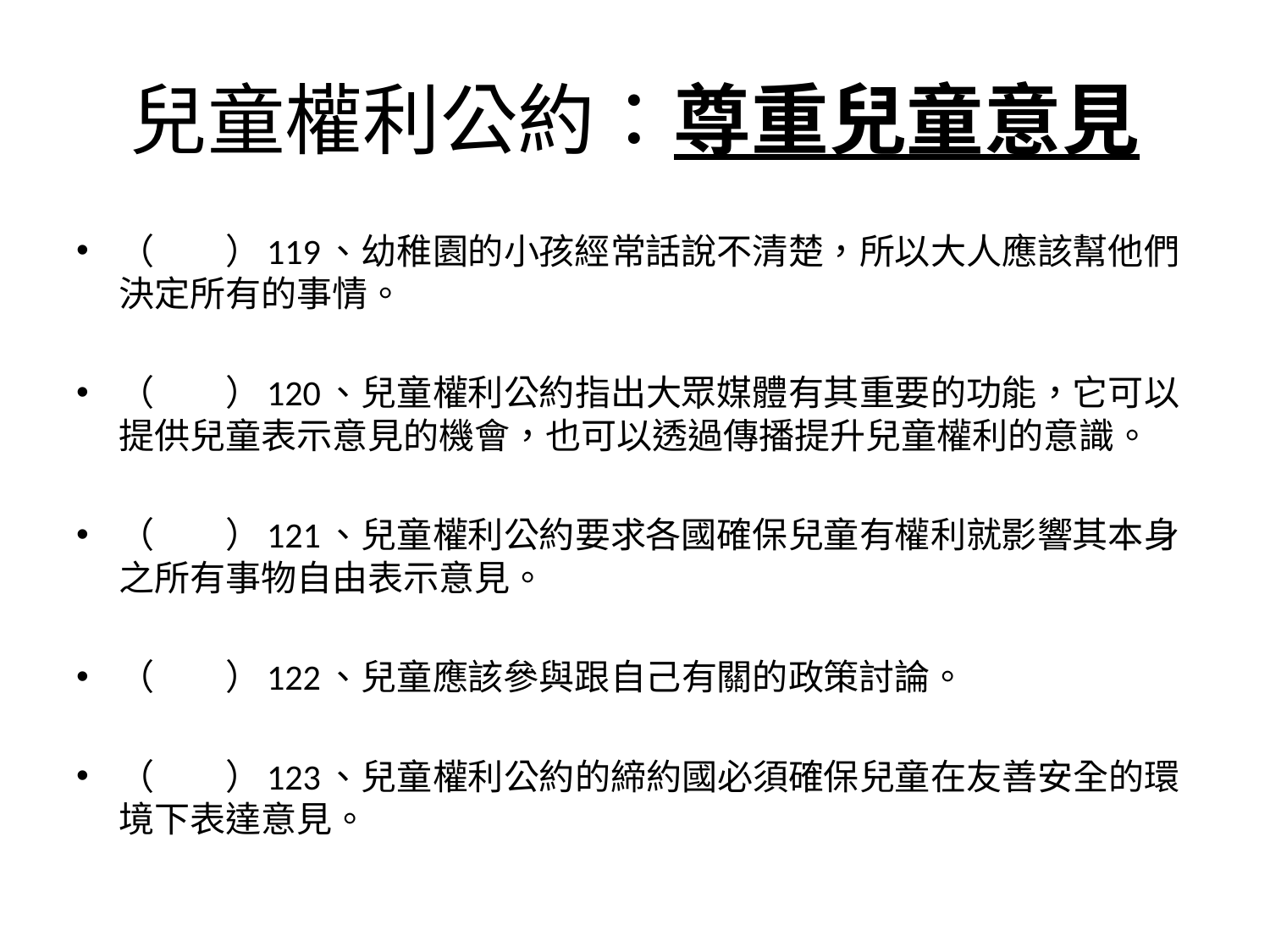

# 兒童權利公約：尊重兒童意見
（　　）119、幼稚園的小孩經常話說不清楚，所以大人應該幫他們決定所有的事情。

（　　）120、兒童權利公約指出大眾媒體有其重要的功能，它可以提供兒童表示意見的機會，也可以透過傳播提升兒童權利的意識。

（　　）121、兒童權利公約要求各國確保兒童有權利就影響其本身之所有事物自由表示意見。

（　　）122、兒童應該參與跟自己有關的政策討論。

（　　）123、兒童權利公約的締約國必須確保兒童在友善安全的環境下表達意見。